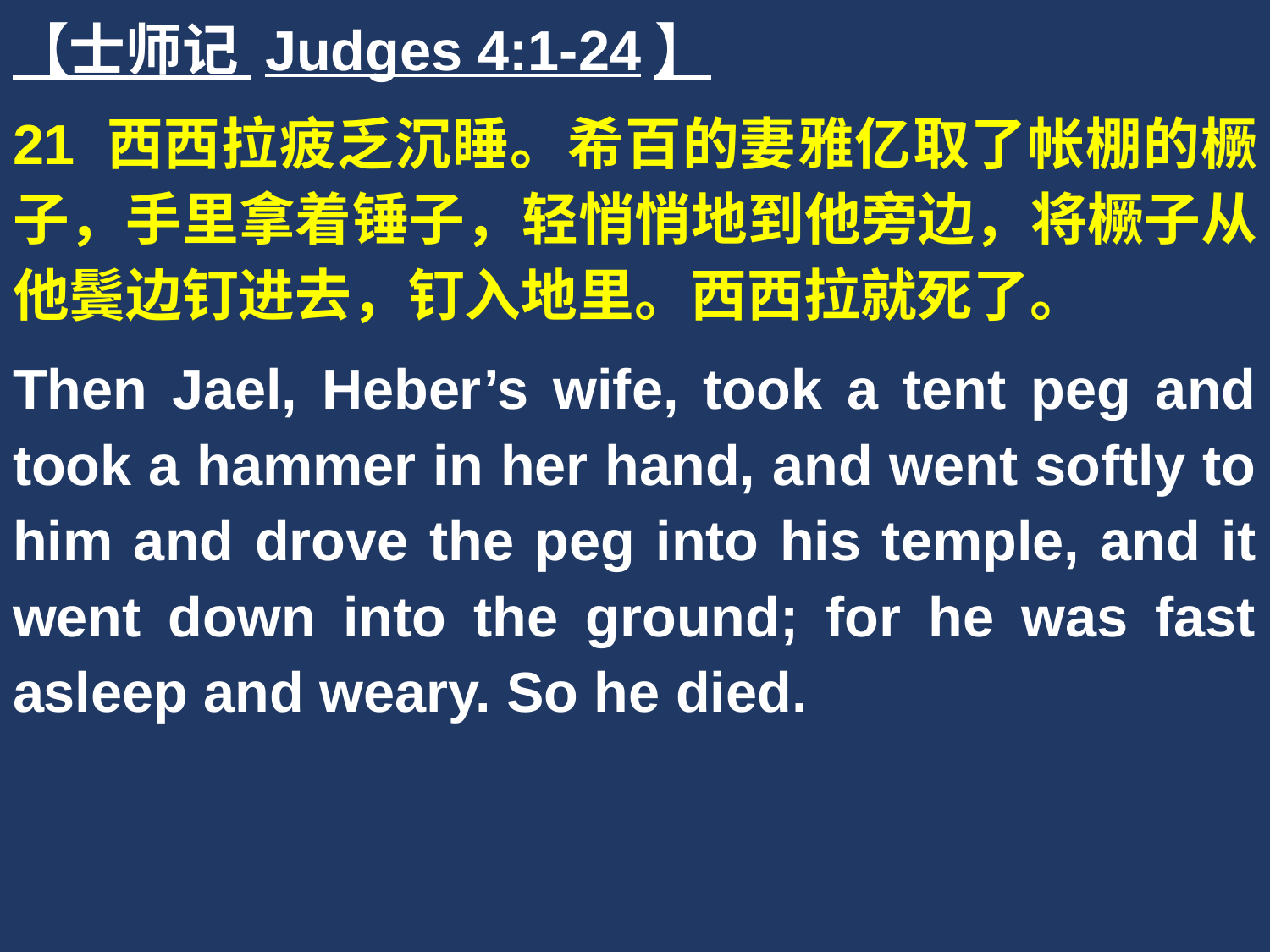

【士师记 Judges 4:1-24】
21 西西拉疲乏沉睡。希百的妻雅亿取了帐棚的橛子，手里拿着锤子，轻悄悄地到他旁边，将橛子从他鬓边钉进去，钉入地里。西西拉就死了。
Then Jael, Heber’s wife, took a tent peg and took a hammer in her hand, and went softly to him and drove the peg into his temple, and it went down into the ground; for he was fast asleep and weary. So he died.